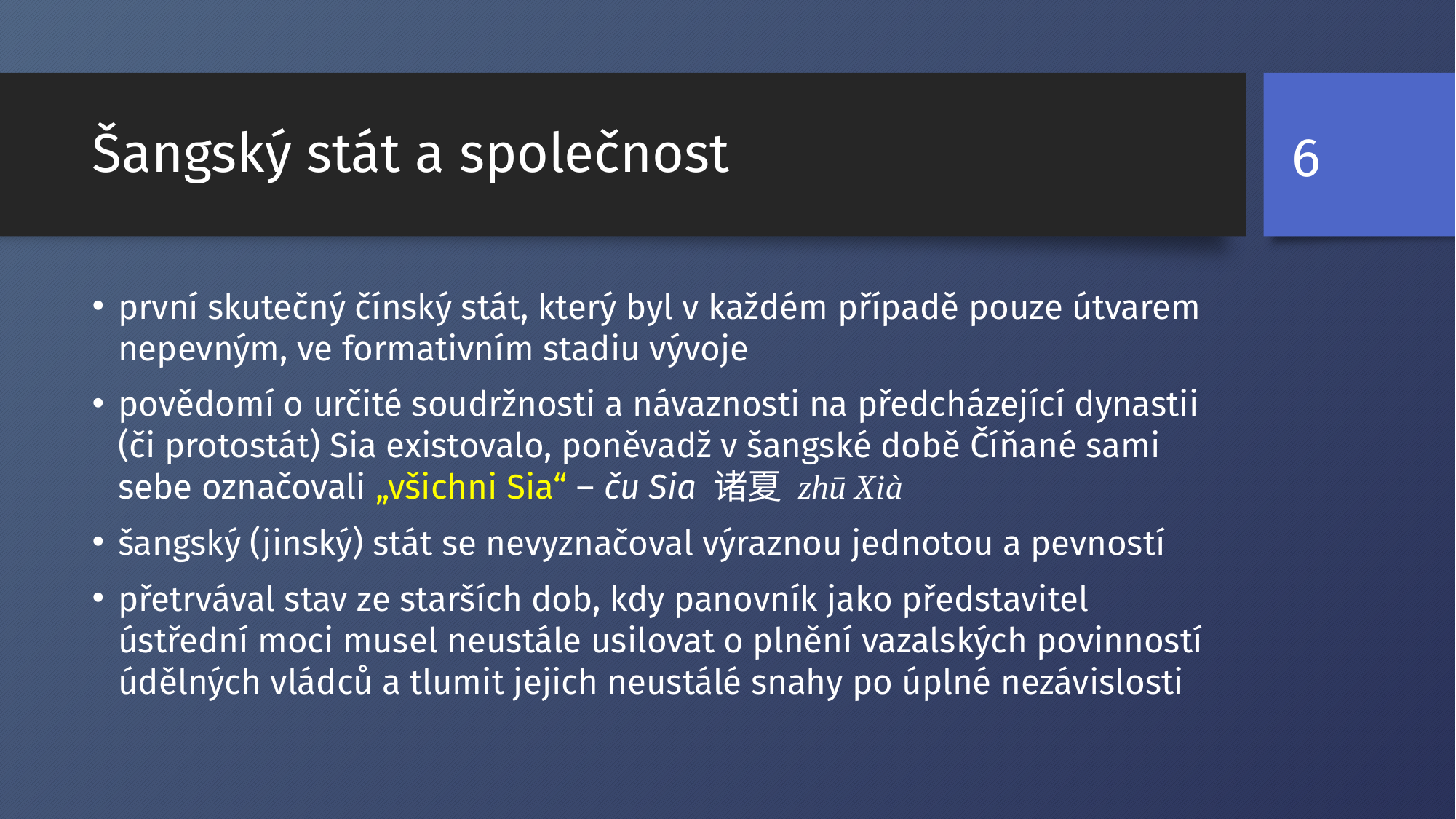

6
# Šangský stát a společnost
první skutečný čínský stát, který byl v každém případě pouze útvarem nepevným, ve formativním stadiu vývoje
povědomí o určité soudržnosti a návaznosti na předcházející dynastii (či protostát) Sia existovalo, poněvadž v šangské době Číňané sami sebe označovali „všichni Sia“ – ču Sia 诸夏 zhū Xià
šangský (jinský) stát se nevyznačoval výraznou jednotou a pevností
přetrvával stav ze starších dob, kdy panovník jako představitel ústřední moci musel neustále usilovat o plnění vazalských povinností údělných vládců a tlumit jejich neustálé snahy po úplné nezávislosti